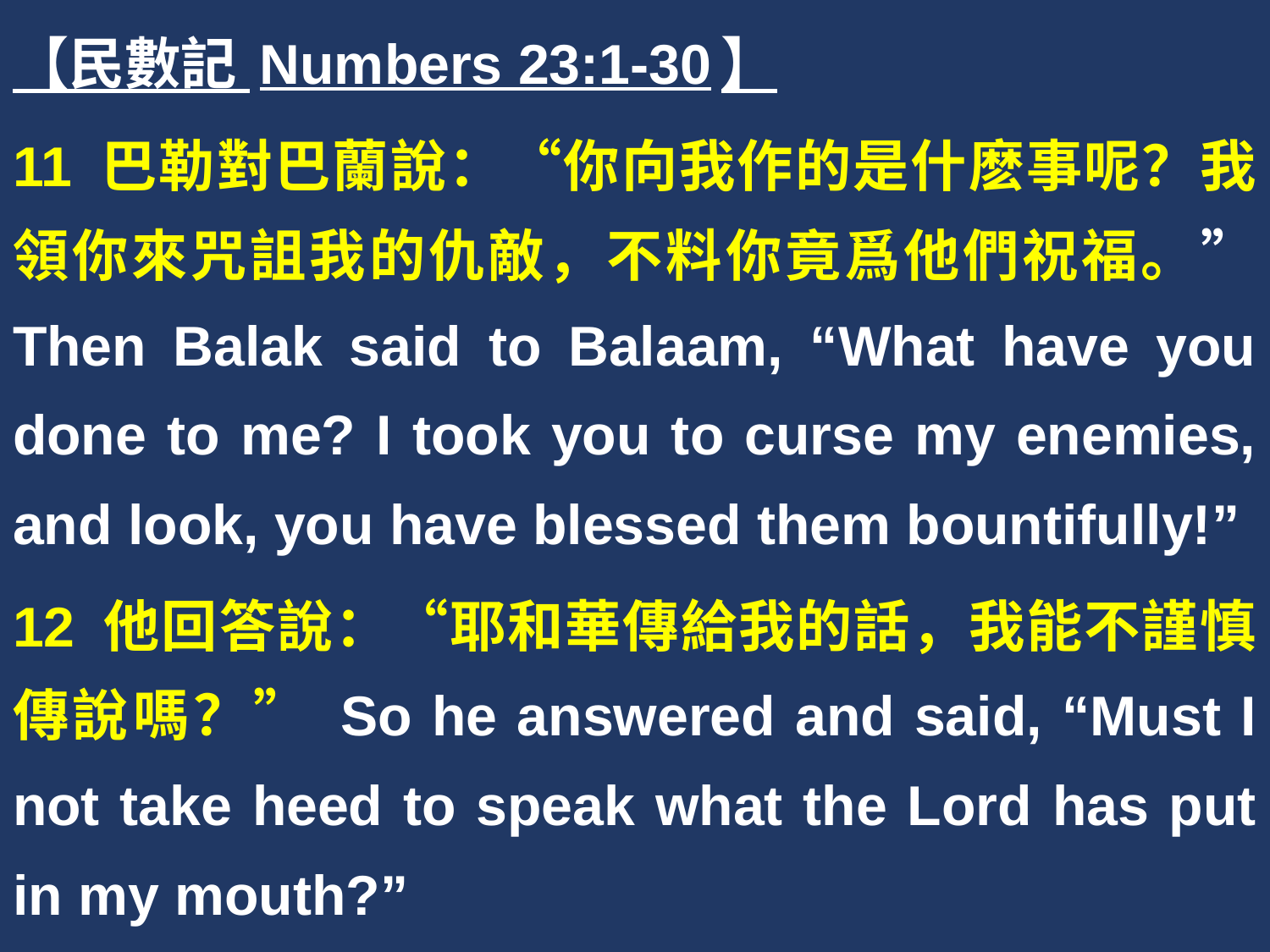

【民數記 Numbers 23:1-30】
11 巴勒對巴蘭說：“你向我作的是什麽事呢？我領你來咒詛我的仇敵，不料你竟爲他們祝福。” Then Balak said to Balaam, “What have you done to me? I took you to curse my enemies, and look, you have blessed them bountifully!”
12 他回答說：“耶和華傳給我的話，我能不謹慎傳說嗎？” So he answered and said, “Must I not take heed to speak what the Lord has put in my mouth?”